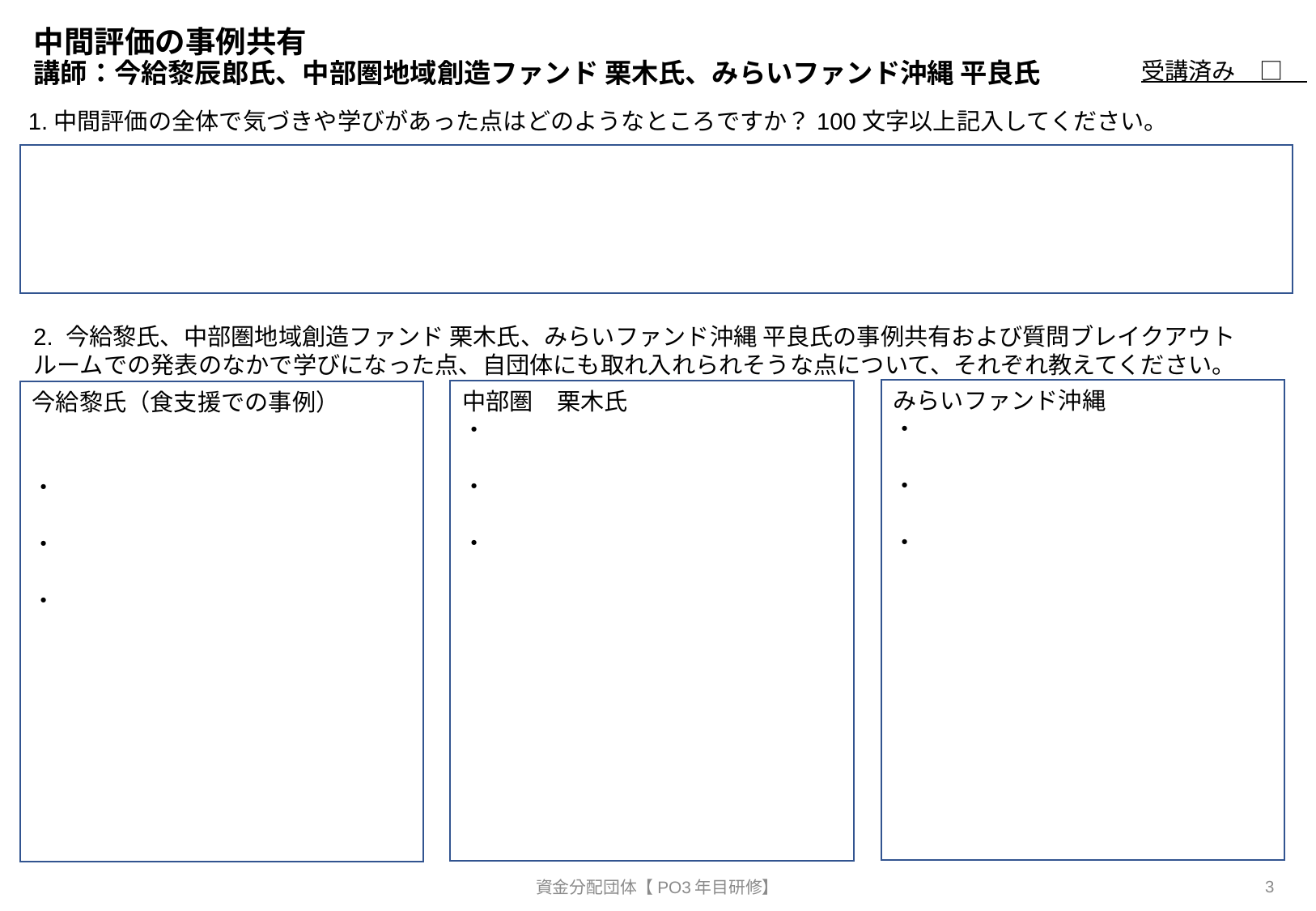

# 中間評価の事例共有　　 講師：今給黎辰郎氏、中部圏地域創造ファンド 栗木氏、みらいファンド沖縄 平良氏
受講済み　□
1.中間評価の全体で気づきや学びがあった点はどのようなところですか？100文字以上記入してください。

2. 今給黎氏、中部圏地域創造ファンド 栗木氏、みらいファンド沖縄 平良氏の事例共有および質問ブレイクアウトルームでの発表のなかで学びになった点、自団体にも取れ入れられそうな点について、それぞれ教えてください。
みらいファンド沖縄
・

・

・

中部圏　栗木氏
・

・

・

今給黎氏（食支援での事例）

・

・

・

3
資金分配団体【PO3年目研修】